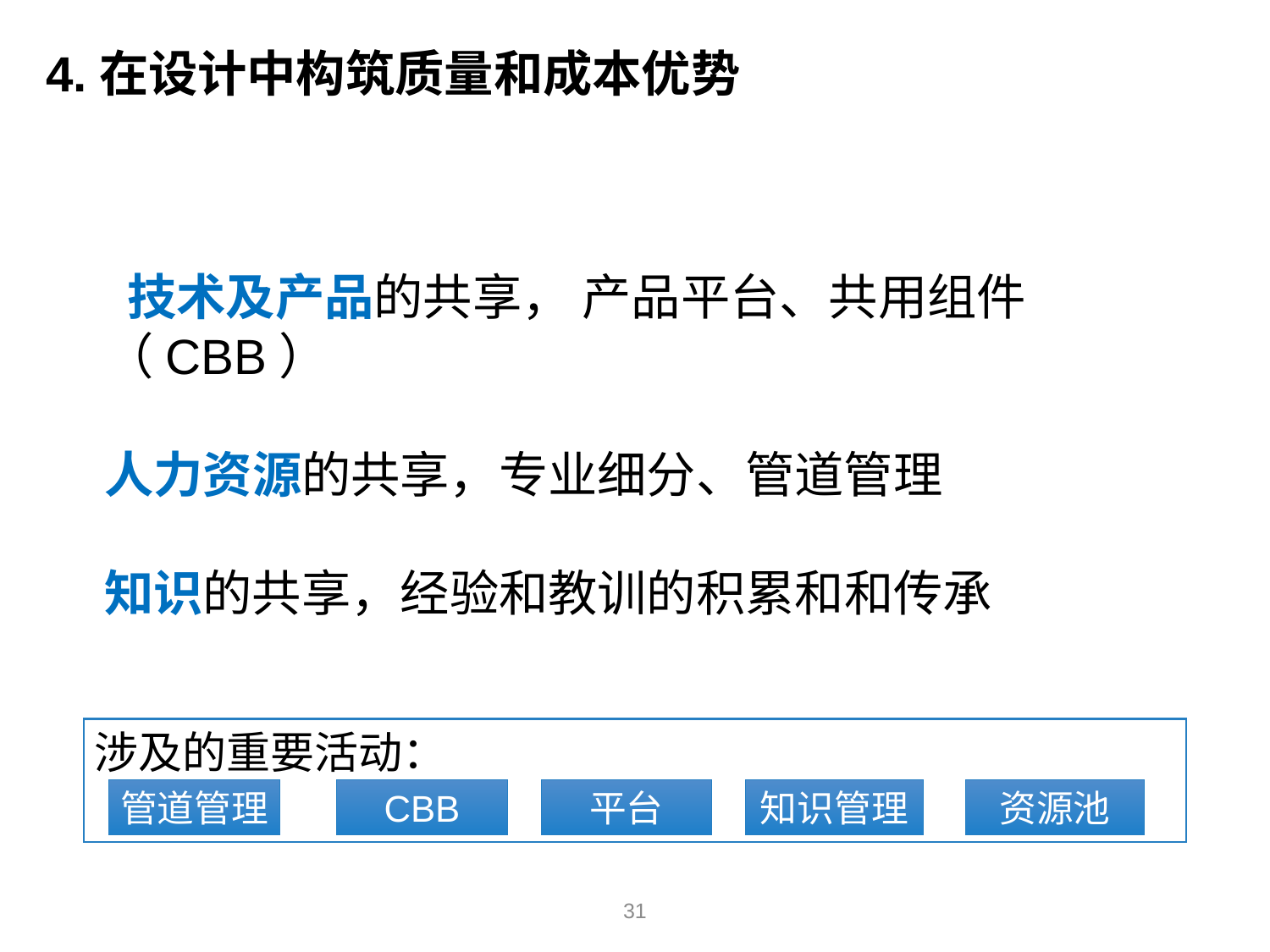

4.在设计中构筑质量和成本优势
 技术及产品的共享， 产品平台、共用组件（CBB）

人力资源的共享，专业细分、管道管理

知识的共享，经验和教训的积累和和传承
涉及的重要活动：

管道管理
CBB
平台
知识管理
资源池
31